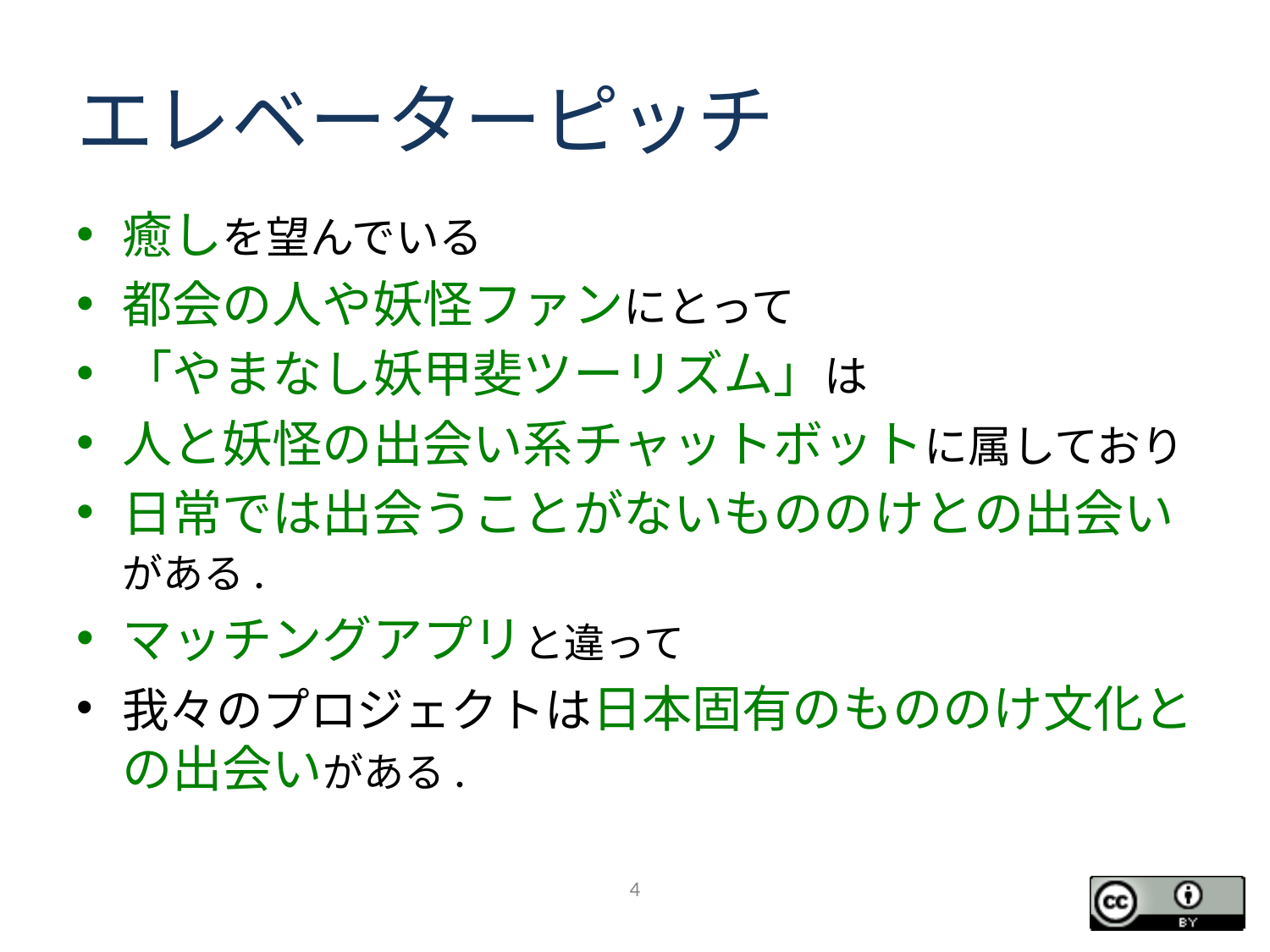

# エレベーターピッチ
癒しを望んでいる
都会の人や妖怪ファンにとって
「やまなし妖甲斐ツーリズム」は
人と妖怪の出会い系チャットボットに属しており
日常では出会うことがないもののけとの出会いがある.
マッチングアプリと違って
我々のプロジェクトは日本固有のもののけ文化との出会いがある.
4